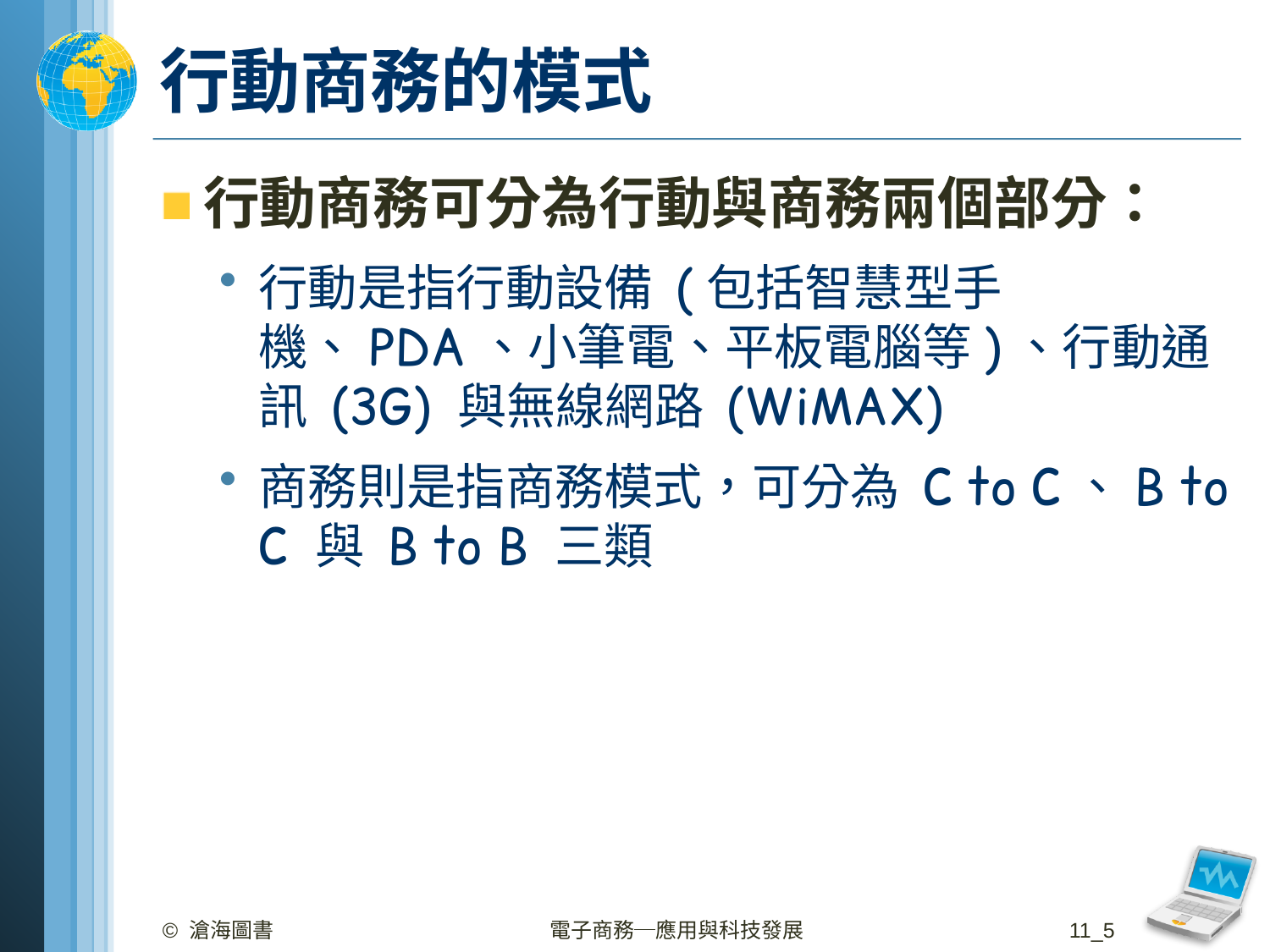

# 行動商務的模式
行動商務可分為行動與商務兩個部分：
行動是指行動設備 (包括智慧型手機、PDA、小筆電、平板電腦等)、行動通訊 (3G) 與無線網路 (WiMAX)
商務則是指商務模式，可分為 C to C、B to C 與 B to B 三類
© 滄海圖書
電子商務─應用與科技發展
11_5